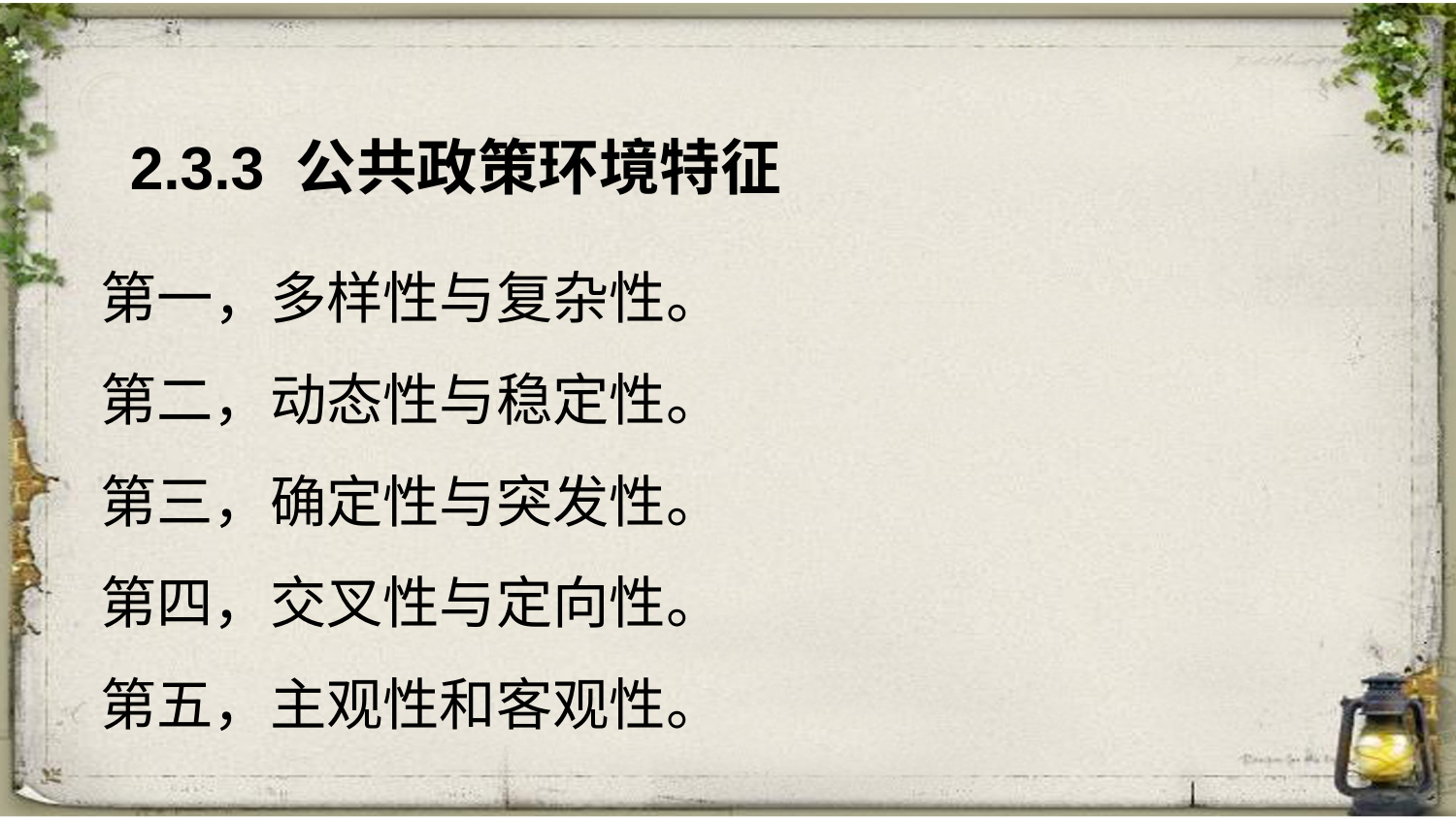

2.3.3 公共政策环境特征
第一，多样性与复杂性。
第二，动态性与稳定性。
第三，确定性与突发性。
第四，交叉性与定向性。
第五，主观性和客观性。